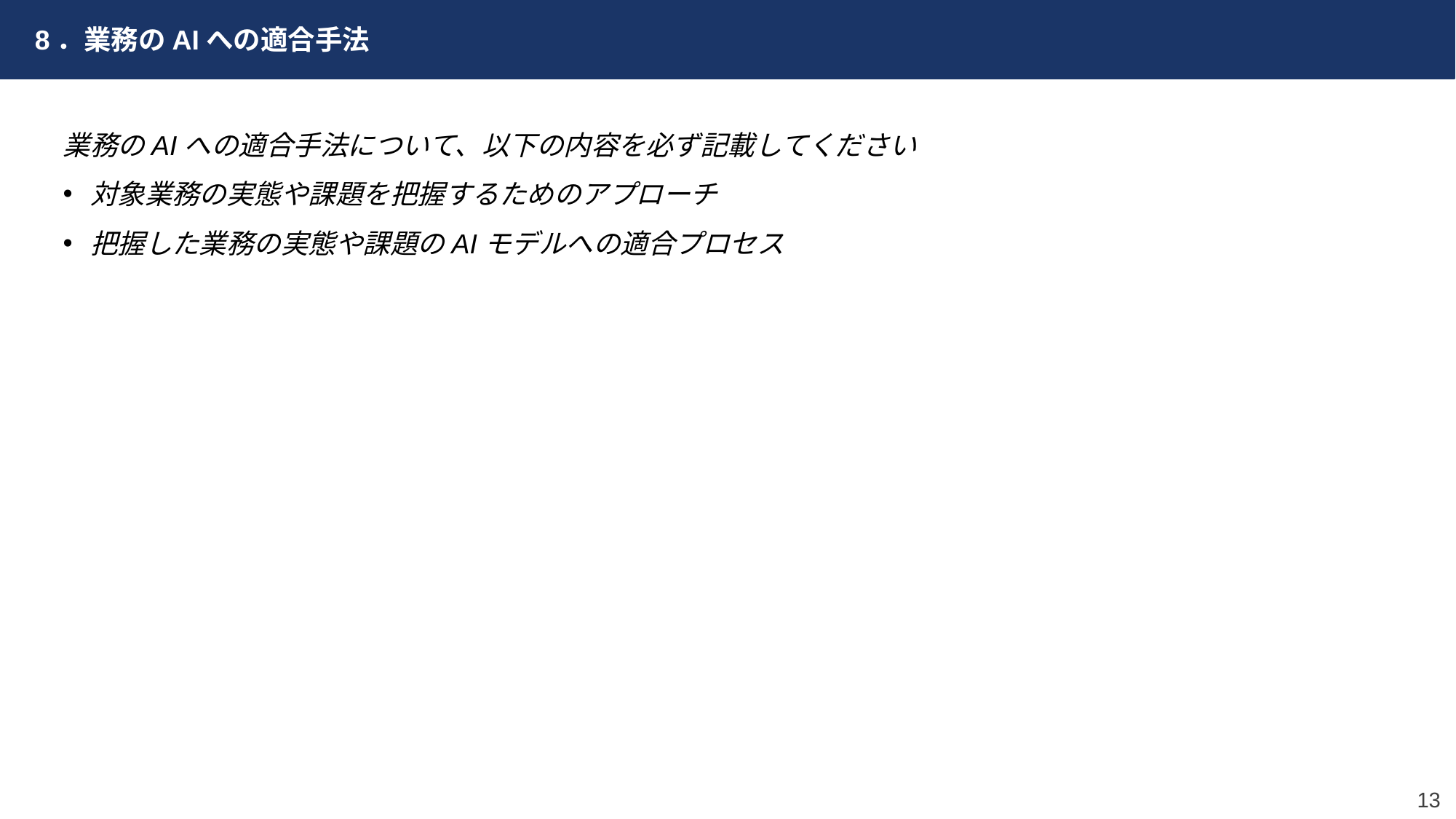

8．業務のAIへの適合手法
業務のAIへの適合手法について、以下の内容を必ず記載してください
対象業務の実態や課題を把握するためのアプローチ
把握した業務の実態や課題のAIモデルへの適合プロセス